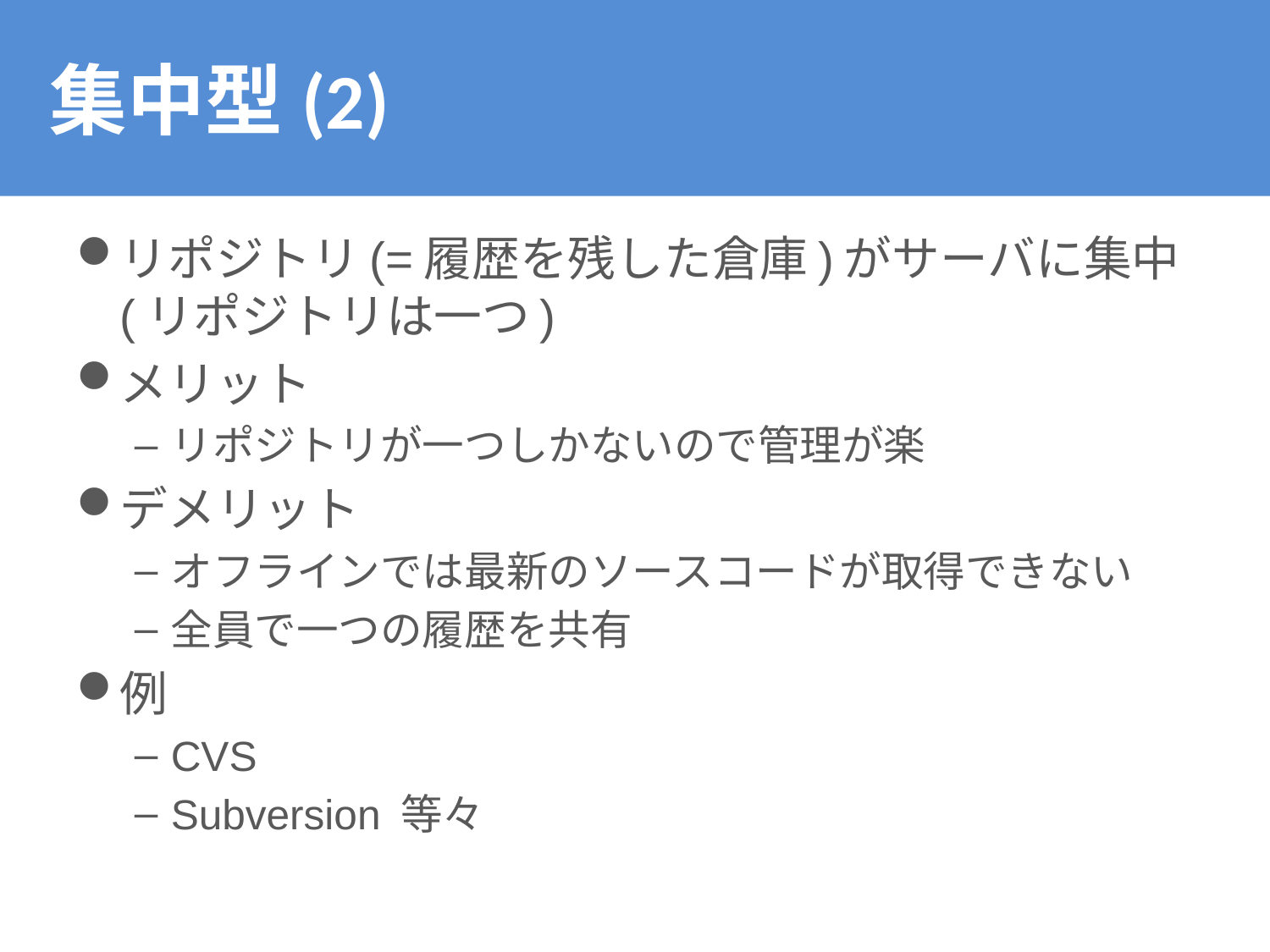

# 集中型(2)
リポジトリ(=履歴を残した倉庫)がサーバに集中(リポジトリは一つ)
メリット
リポジトリが一つしかないので管理が楽
デメリット
オフラインでは最新のソースコードが取得できない
全員で一つの履歴を共有
例
CVS
Subversion 等々